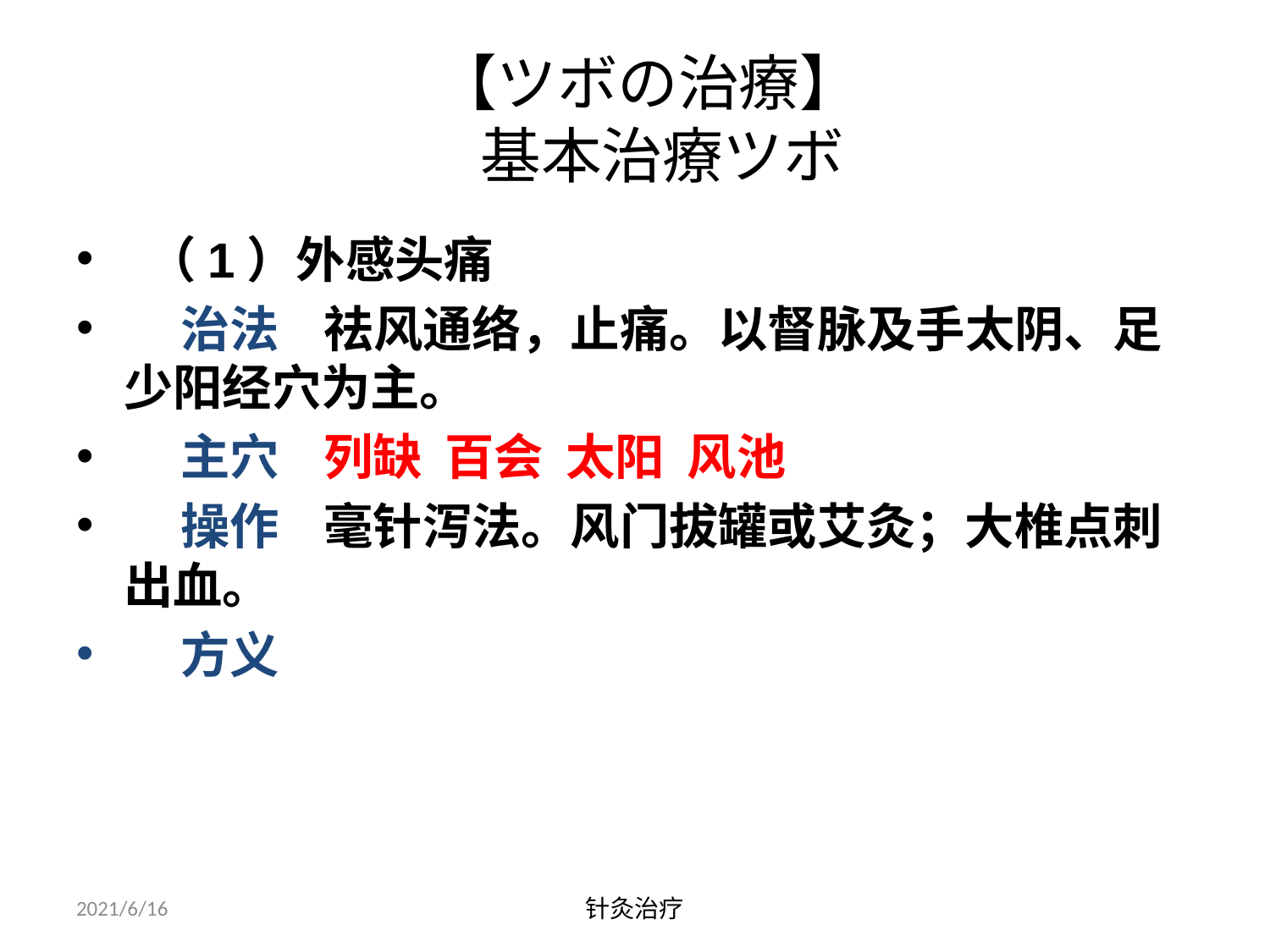

# 【ツボの治療】 基本治療ツボ
 （1）外感头痛
    治法    祛风通络，止痛。以督脉及手太阴、足少阳经穴为主。
    主穴    列缺  百会  太阳  风池
    操作    毫针泻法。风门拔罐或艾灸；大椎点刺出血。
    方义
2021/6/16
针灸治疗